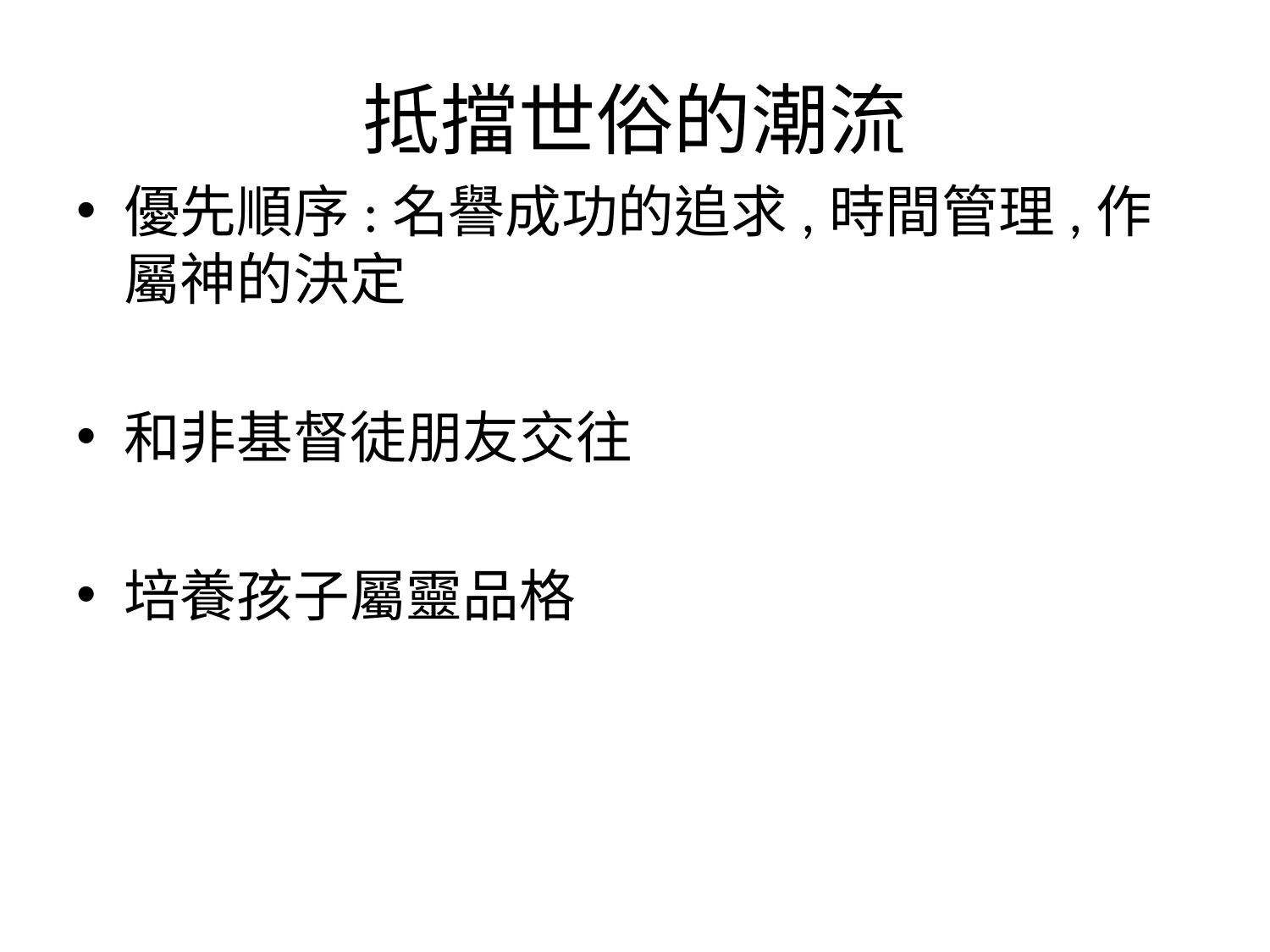

# 抵擋世俗的潮流
優先順序:名譽成功的追求,時間管理,作屬神的決定

和非基督徒朋友交往

培養孩子屬靈品格